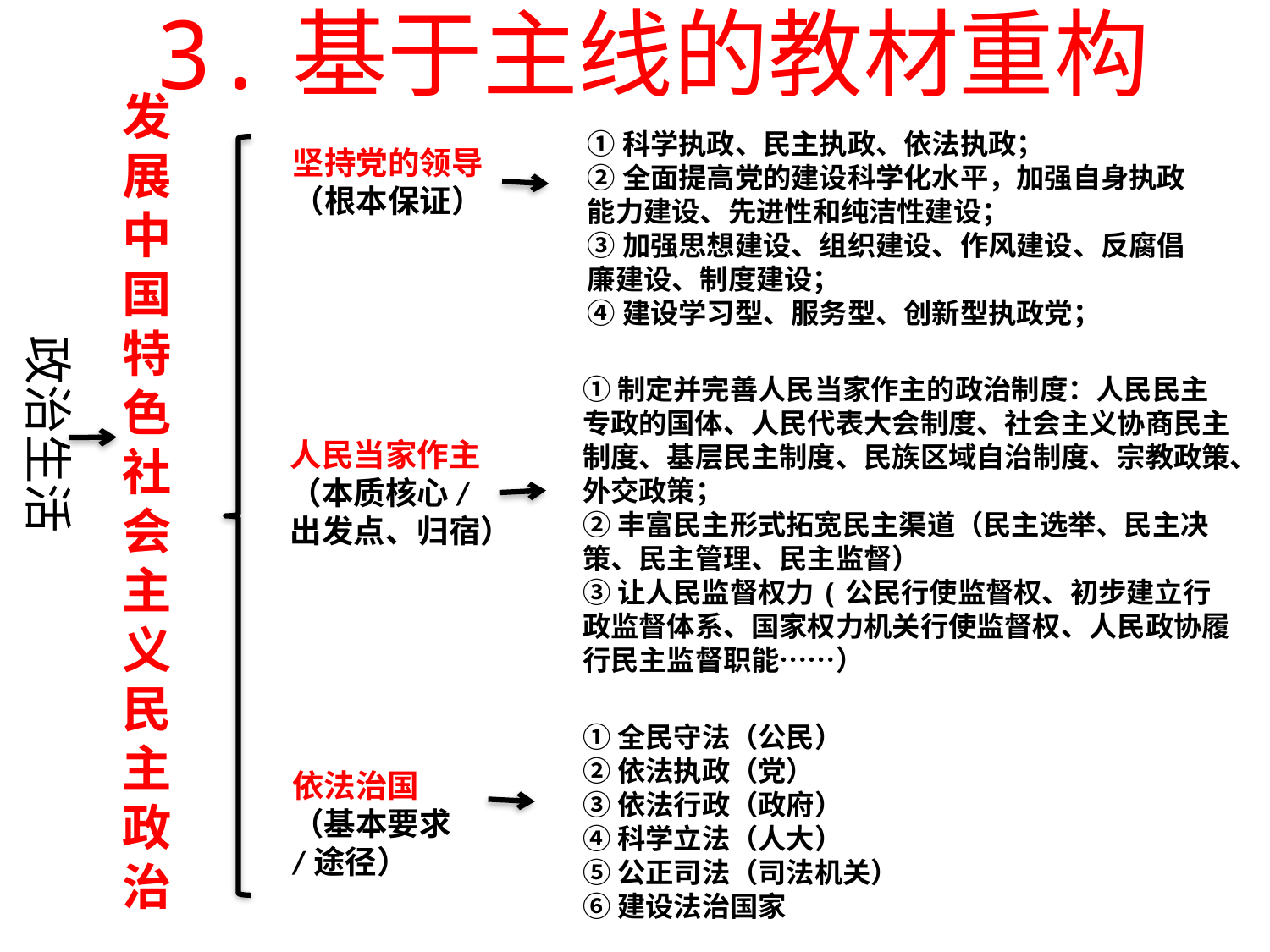

3.基于主线的教材重构
发展中国特色社会主义民主政治
①科学执政、民主执政、依法执政；
②全面提高党的建设科学化水平，加强自身执政能力建设、先进性和纯洁性建设；
③加强思想建设、组织建设、作风建设、反腐倡廉建设、制度建设；
④建设学习型、服务型、创新型执政党；

坚持党的领导
（根本保证）
政治生活
①制定并完善人民当家作主的政治制度：人民民主专政的国体、人民代表大会制度、社会主义协商民主制度、基层民主制度、民族区域自治制度、宗教政策、外交政策；
②丰富民主形式拓宽民主渠道（民主选举、民主决策、民主管理、民主监督）
③让人民监督权力(公民行使监督权、初步建立行政监督体系、国家权力机关行使监督权、人民政协履行民主监督职能……）
人民当家作主
（本质核心/
出发点、归宿）
①全民守法（公民）
②依法执政（党）
③依法行政（政府）
④科学立法（人大）
⑤公正司法（司法机关）
⑥建设法治国家
依法治国
（基本要求
/途径）